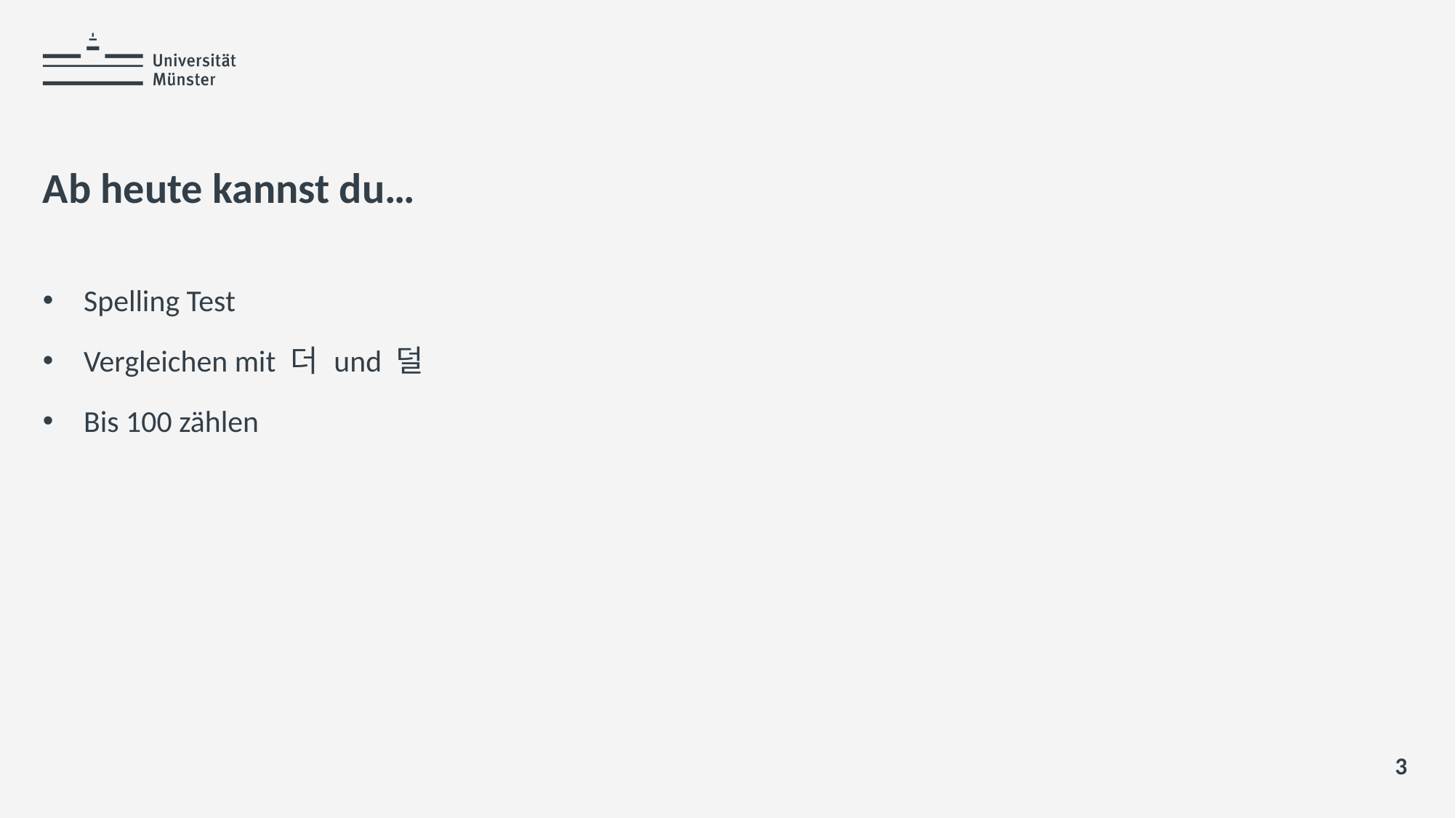

Hier steht der Titel der Präsentation
Name: der Referentin / des Referenten
# Ab heute kannst du…
Spelling Test
Vergleichen mit 더 und 덜
Bis 100 zählen

3